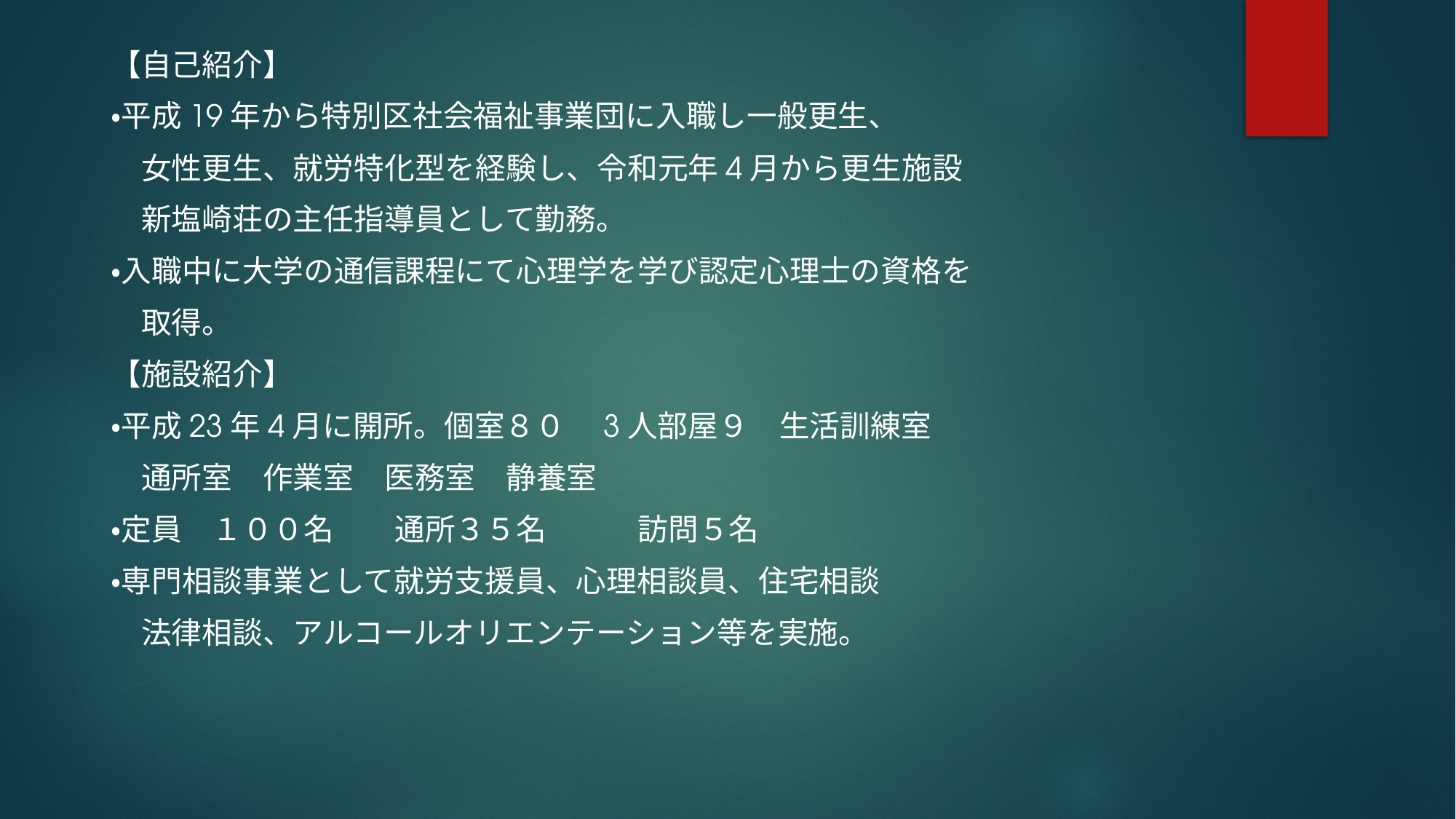

【自己紹介】
・平成19年から特別区社会福祉事業団に入職し一般更生、
　女性更生、就労特化型を経験し、令和元年4月から更生施設
　新塩崎荘の主任指導員として勤務。
・入職中に大学の通信課程にて心理学を学び認定心理士の資格を
　取得。
【施設紹介】
・平成23年4月に開所。個室８０　3人部屋９　生活訓練室
　通所室　作業室　医務室　静養室
・定員　１００名　　通所３５名　　　訪問５名
・専門相談事業として就労支援員、心理相談員、住宅相談
　法律相談、アルコールオリエンテーション等を実施。